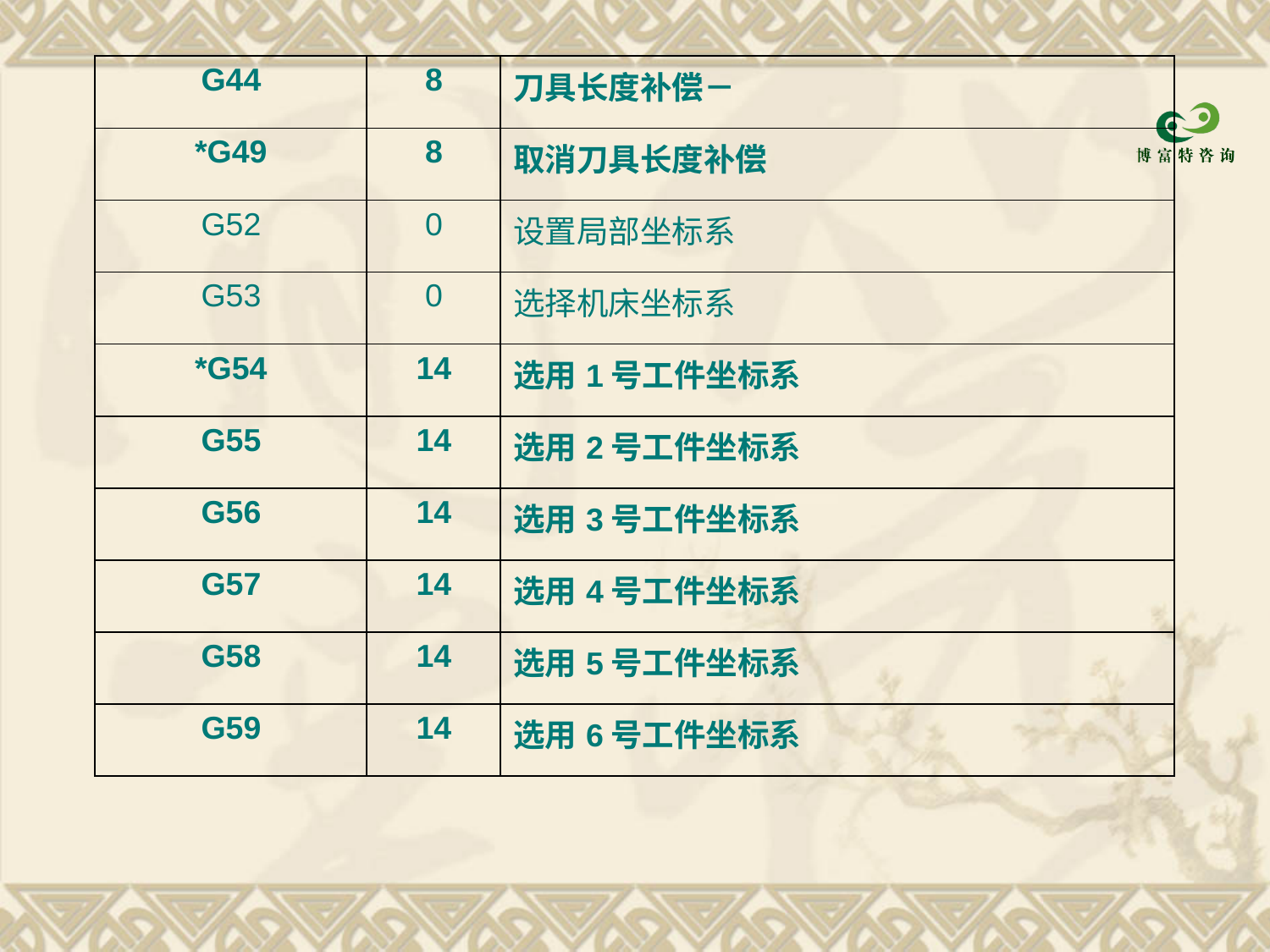

| G44 | 8 | 刀具长度补偿－ |
| --- | --- | --- |
| \*G49 | 8 | 取消刀具长度补偿 |
| G52 | 0 | 设置局部坐标系 |
| G53 | 0 | 选择机床坐标系 |
| \*G54 | 14 | 选用1号工件坐标系 |
| G55 | 14 | 选用2号工件坐标系 |
| G56 | 14 | 选用3号工件坐标系 |
| G57 | 14 | 选用4号工件坐标系 |
| G58 | 14 | 选用5号工件坐标系 |
| G59 | 14 | 选用6号工件坐标系 |